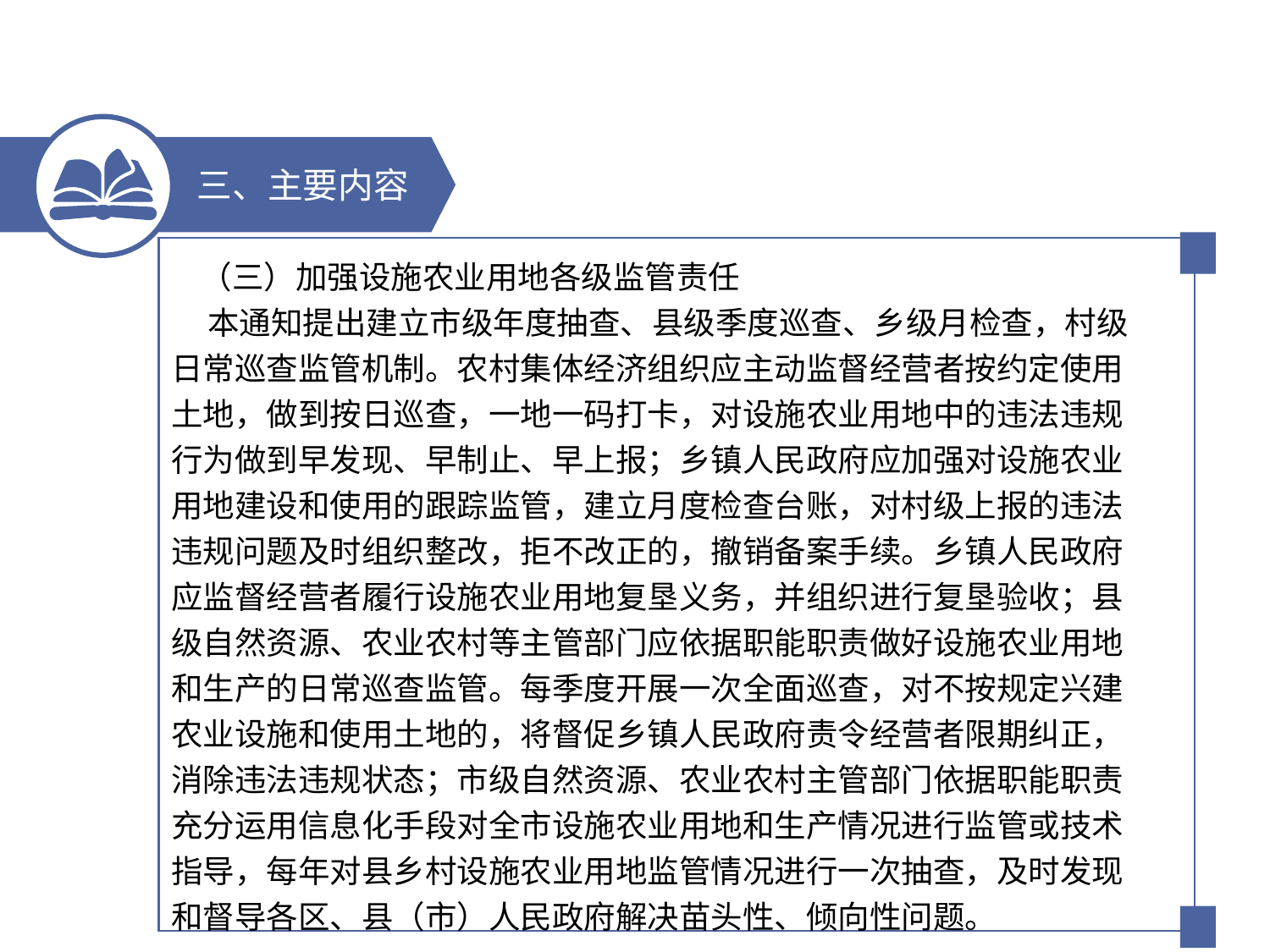

三、主要内容

   （三）加强设施农业用地各级监管责任
    本通知提出建立市级年度抽查、县级季度巡查、乡级月检查，村级日常巡查监管机制。农村集体经济组织应主动监督经营者按约定使用土地，做到按日巡查，一地一码打卡，对设施农业用地中的违法违规行为做到早发现、早制止、早上报；乡镇人民政府应加强对设施农业用地建设和使用的跟踪监管，建立月度检查台账，对村级上报的违法违规问题及时组织整改，拒不改正的，撤销备案手续。乡镇人民政府应监督经营者履行设施农业用地复垦义务，并组织进行复垦验收；县级自然资源、农业农村等主管部门应依据职能职责做好设施农业用地和生产的日常巡查监管。每季度开展一次全面巡查，对不按规定兴建农业设施和使用土地的，将督促乡镇人民政府责令经营者限期纠正，消除违法违规状态；市级自然资源、农业农村主管部门依据职能职责充分运用信息化手段对全市设施农业用地和生产情况进行监管或技术指导，每年对县乡村设施农业用地监管情况进行一次抽查，及时发现和督导各区、县（市）人民政府解决苗头性、倾向性问题。